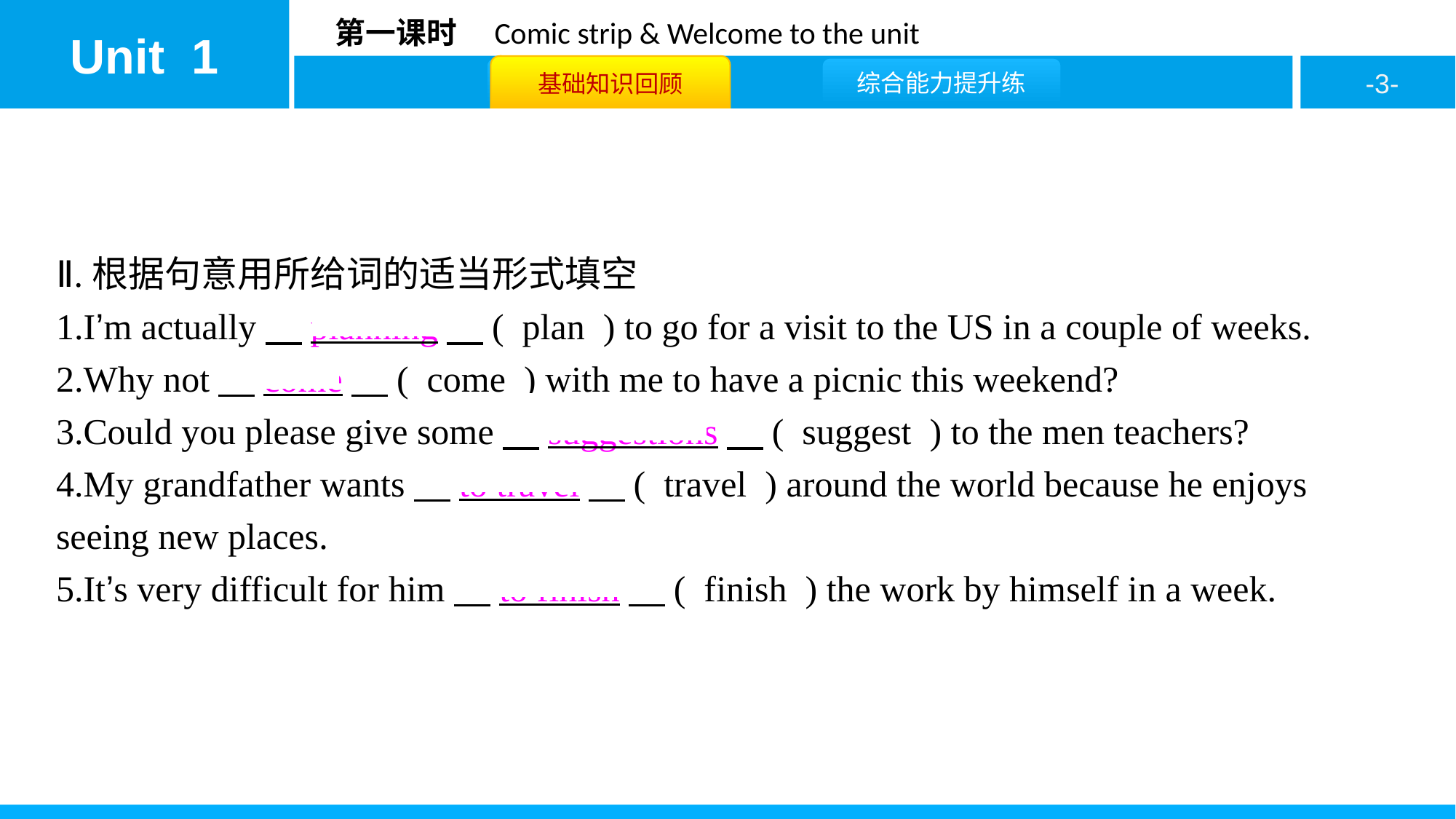

Ⅱ.根据句意用所给词的适当形式填空
1.I’m actually　planning　(  plan  ) to go for a visit to the US in a couple of weeks.
2.Why not　come　(  come  ) with me to have a picnic this weekend?
3.Could you please give some　suggestions　(  suggest  ) to the men teachers?
4.My grandfather wants　to travel　(  travel  ) around the world because he enjoys seeing new places.
5.It’s very difficult for him　to finish　(  finish  ) the work by himself in a week.